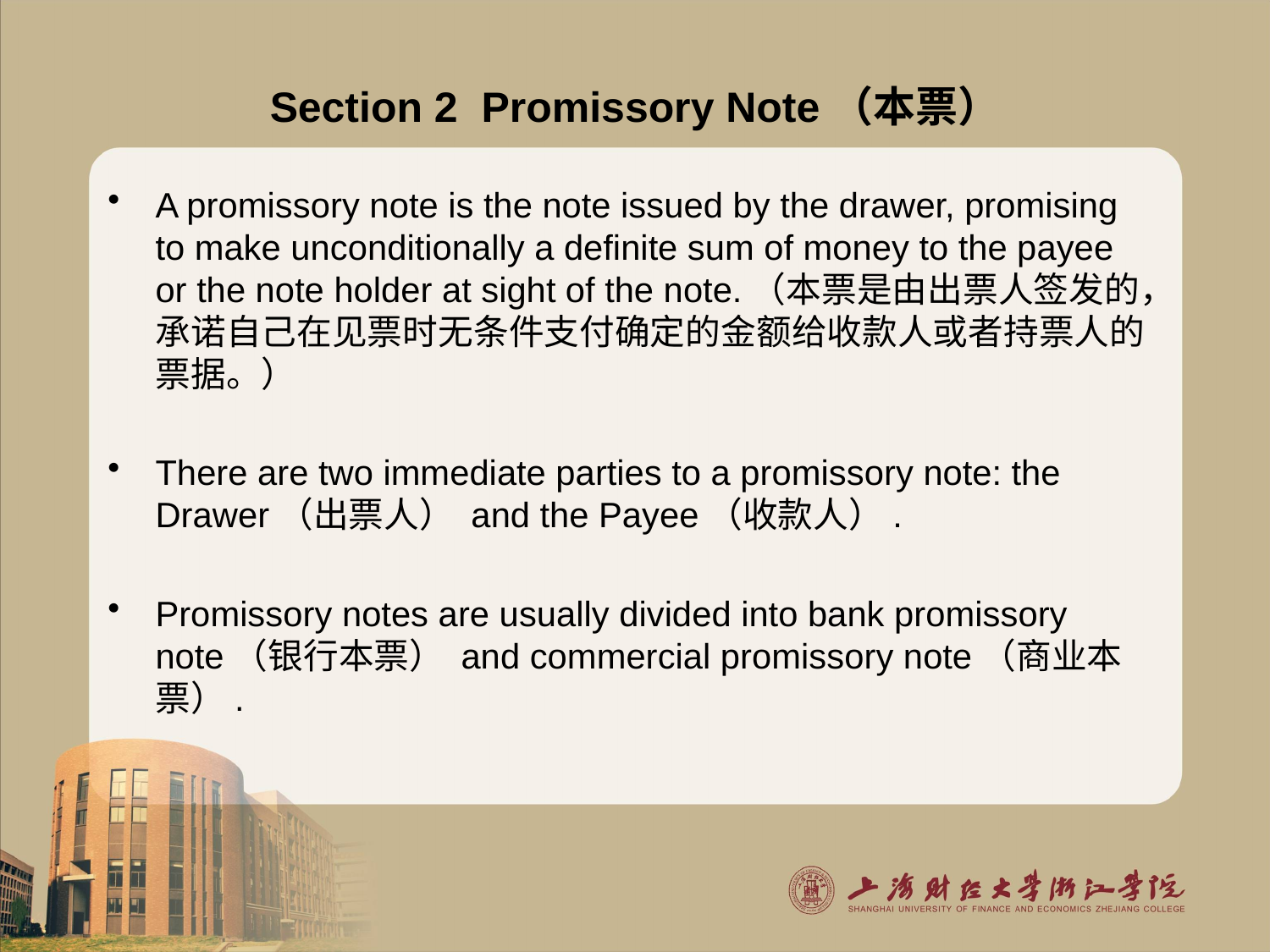

# Section 2  Promissory Note（本票）
A promissory note is the note issued by the drawer, promising to make unconditionally a definite sum of money to the payee or the note holder at sight of the note.（本票是由出票人签发的，承诺自己在见票时无条件支付确定的金额给收款人或者持票人的票据。）

There are two immediate parties to a promissory note: the Drawer（出票人） and the Payee（收款人）.

Promissory notes are usually divided into bank promissory note（银行本票） and commercial promissory note（商业本票）.